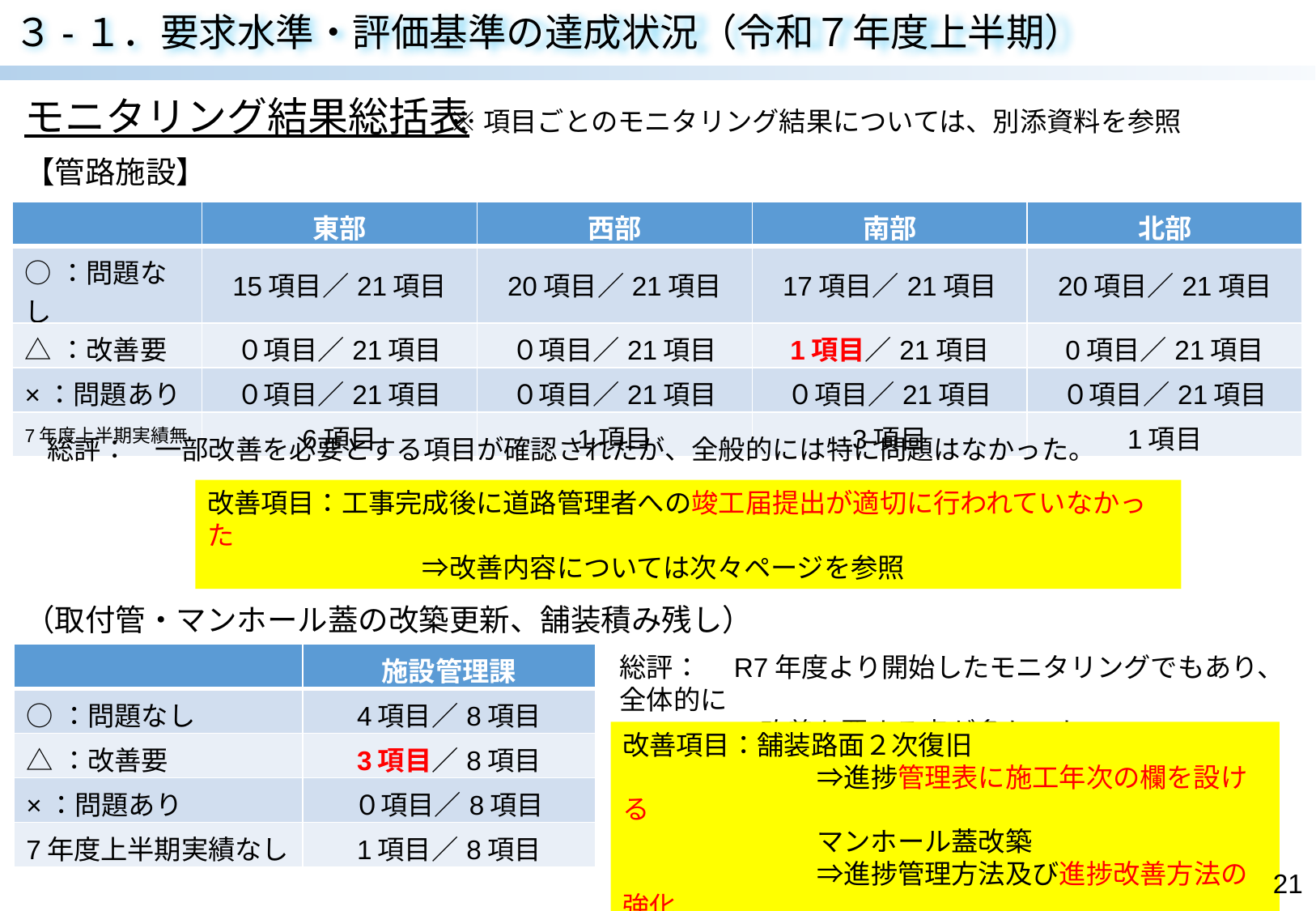

３-１．要求水準・評価基準の達成状況（令和７年度上半期）
モニタリング結果総括表
※項目ごとのモニタリング結果については、別添資料を参照
【管路施設】
|  | 東部 | 西部 | 南部 | 北部 |
| --- | --- | --- | --- | --- |
| ○：問題なし | 15項目／21項目 | 20項目／21項目 | 17項目／21項目 | 20項目／21項目 |
| △：改善要 | ０項目／21項目 | ０項目／21項目 | 1項目／21項目 | 0項目／21項目 |
| ×：問題あり | ０項目／21項目 | ０項目／21項目 | ０項目／21項目 | ０項目／21項目 |
| 7年度上半期実績無 | 6項目 | 1項目 | 3項目 | 1項目 |
総評：　一部改善を必要とする項目が確認されたが、全般的には特に問題はなかった。
改善項目：工事完成後に道路管理者への竣工届提出が適切に行われていなかった
　　　　　　　　⇒改善内容については次々ページを参照
（取付管・マンホール蓋の改築更新、舗装積み残し）
|  | 施設管理課 |
| --- | --- |
| ○：問題なし | 4項目／8項目 |
| △：改善要 | 3項目／8項目 |
| ×：問題あり | ０項目／8項目 |
| 7年度上半期実績なし | 1項目／8項目 |
総評：　R7年度より開始したモニタリングでもあり、全体的に
　　　　　 改善を要する点が多かった。
改善項目：舗装路面２次復旧
　　　　　　　 ⇒進捗管理表に施工年次の欄を設ける
　　　　　　　 マンホール蓋改築
　　　　　　　 ⇒進捗管理方法及び進捗改善方法の強化
21